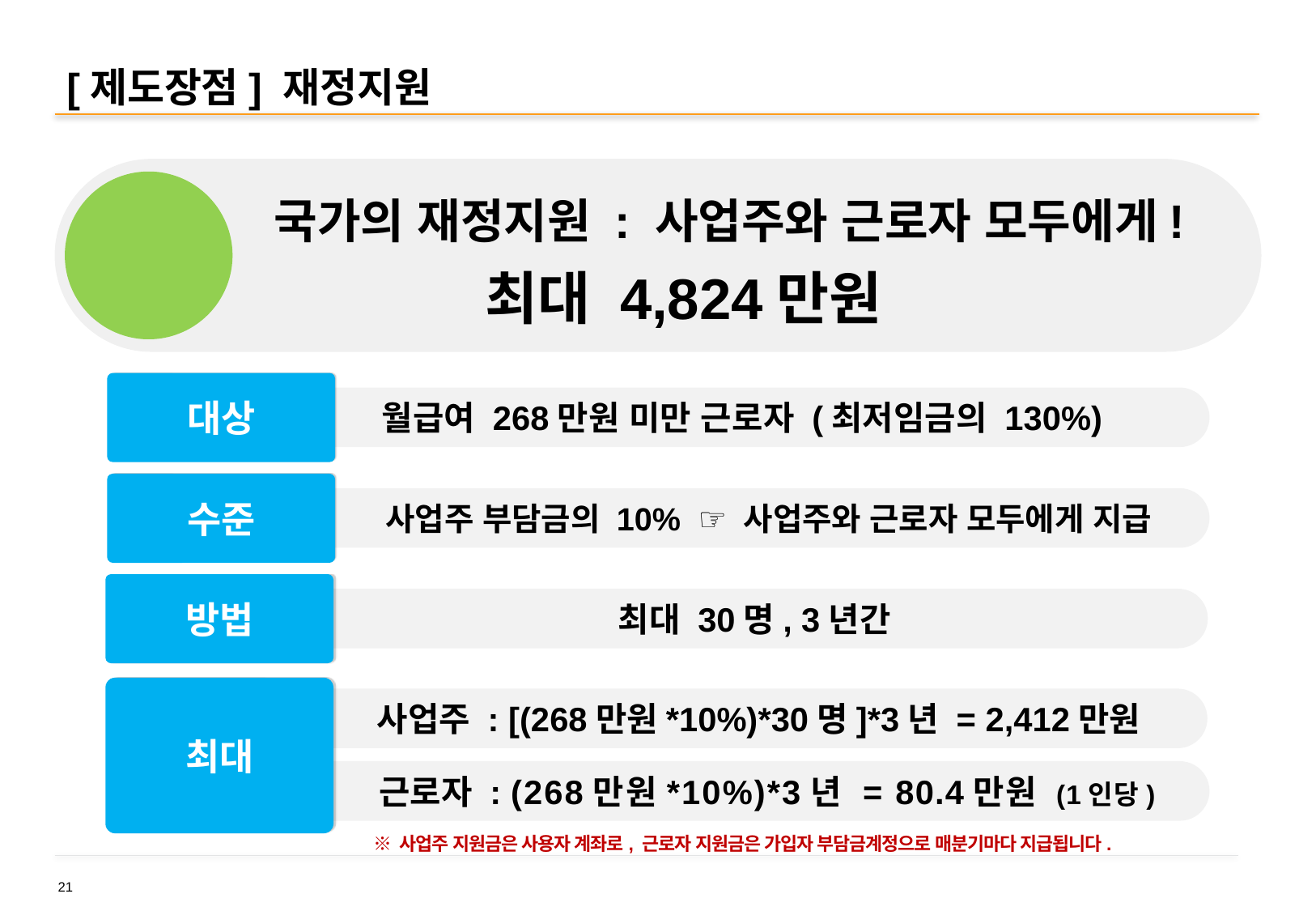

# [제도장점] 재정지원
          국가의 재정지원 : 사업주와 근로자 모두에게!
   최대 4,824만원
4,824
대상
월급여 268만원 미만 근로자 (최저임금의 130%)
수준
  사업주 부담금의 10%  ☞ 사업주와 근로자 모두에게 지급
방법
최대 30명, 3년간
최대
     사업주 : [(268만원*10%)*30명]*3년 = 2,412만원
     근로자 : (268만원*10%)*3년 = 80.4만원 (1인당)
※ 사업주 지원금은 사용자 계좌로, 근로자 지원금은 가입자 부담금계정으로 매분기마다 지급됩니다.